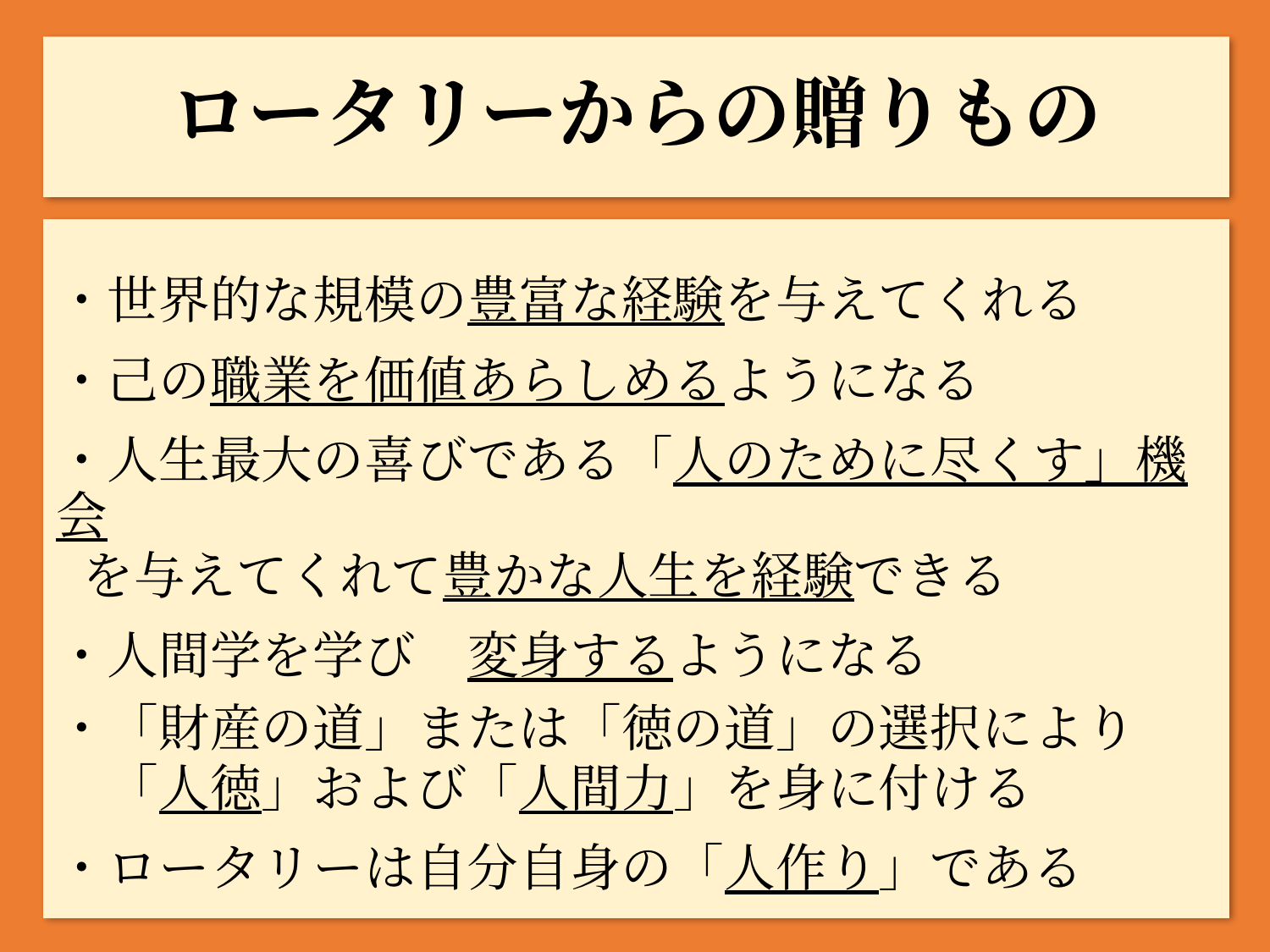

# ロータリーからの贈りもの

・世界的な規模の豊富な経験を与えてくれる

・己の職業を価値あらしめるようになる

・人生最大の喜びである「人のために尽くす」機会
   を与えてくれて豊かな人生を経験できる

・人間学を学び　変身するようになる

・「財産の道」または「徳の道」の選択により
　「人徳」および「人間力」を身に付ける

・ロータリーは自分自身の「人作り」である